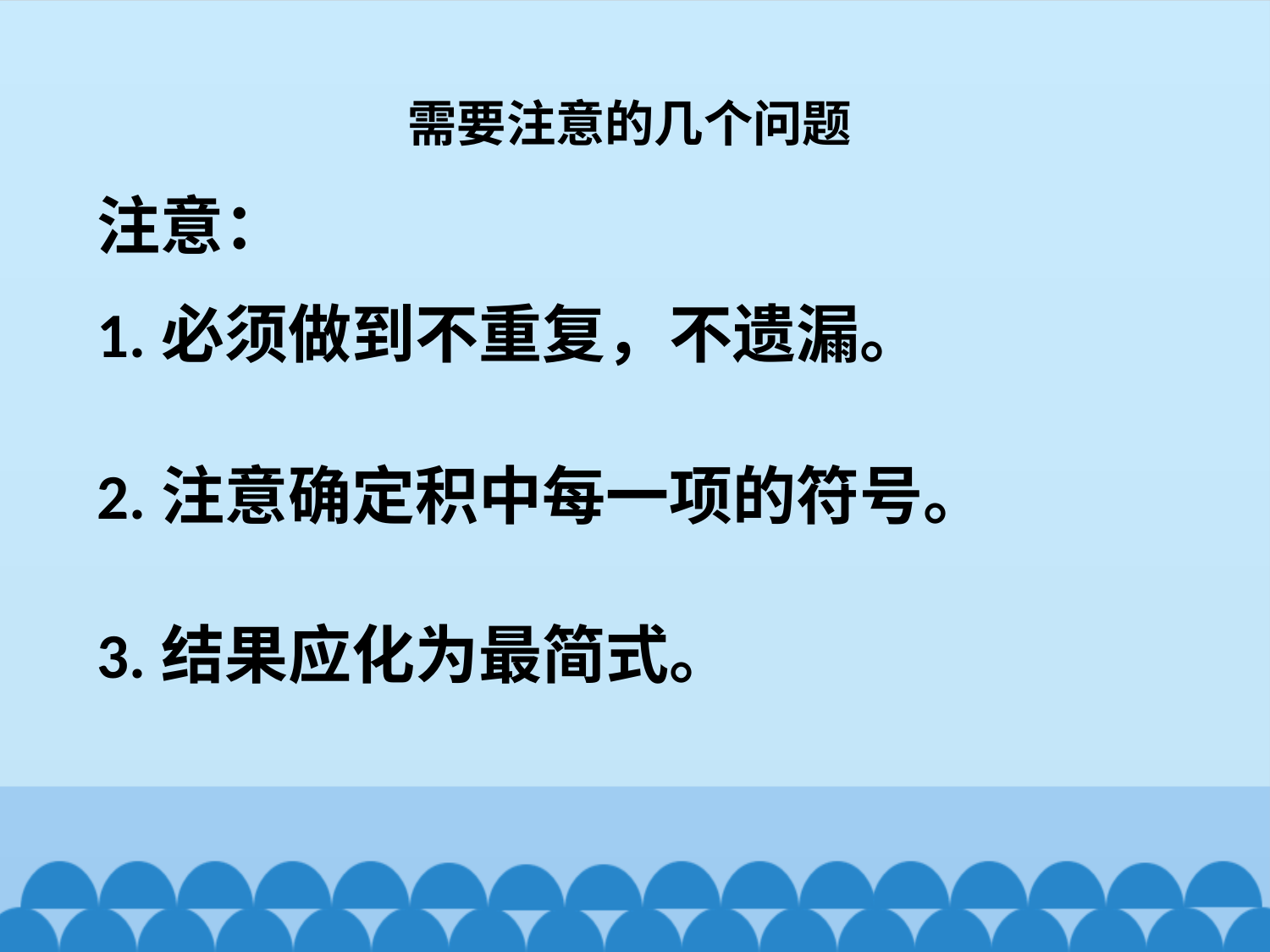

需要注意的几个问题
注意：
1.必须做到不重复，不遗漏。
2.注意确定积中每一项的符号。
3.结果应化为最简式。